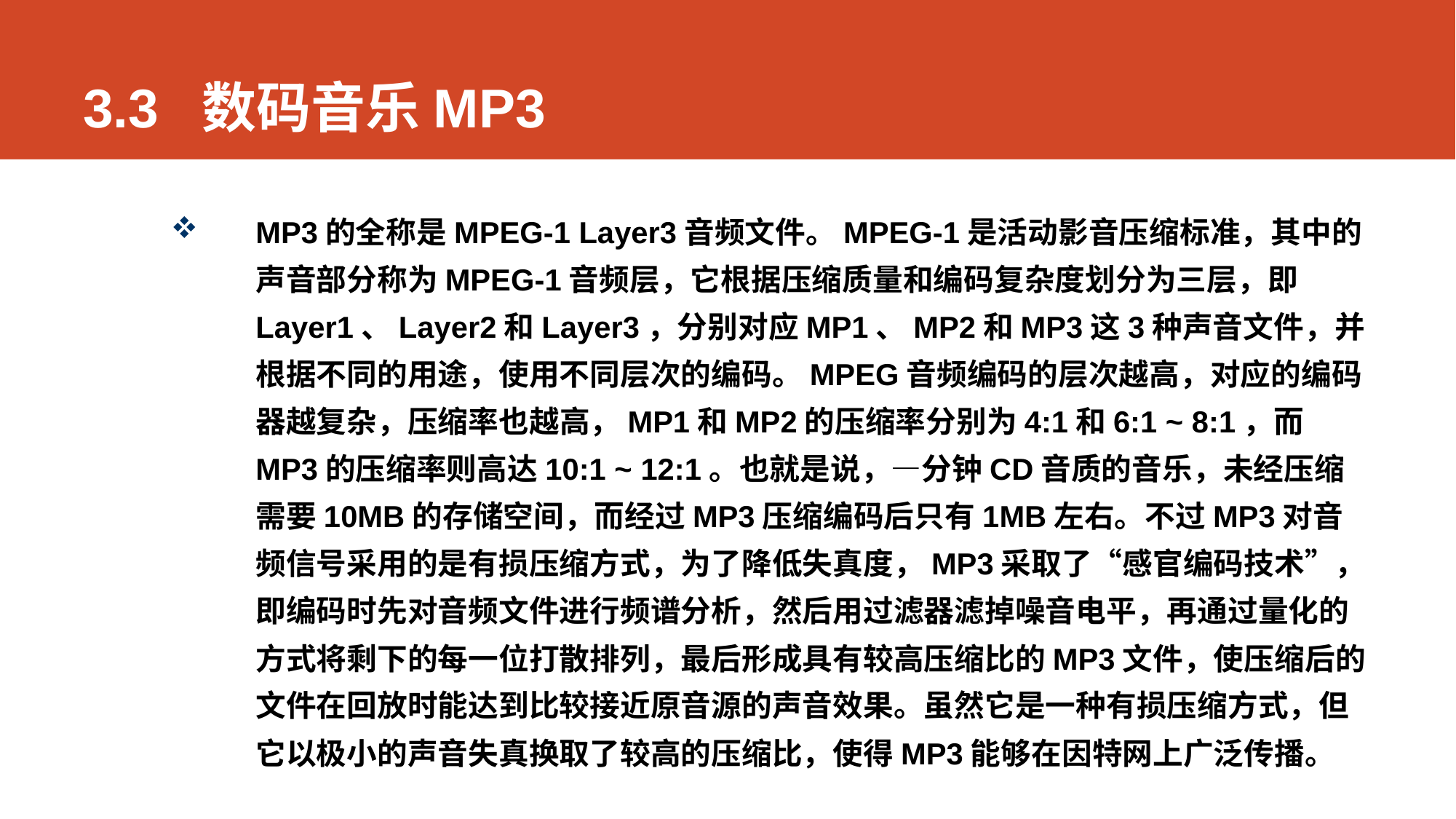

# 3.3  数码音乐MP3
MP3的全称是MPEG-1 Layer3音频文件。MPEG-1是活动影音压缩标准，其中的声音部分称为MPEG-1音频层，它根据压缩质量和编码复杂度划分为三层，即Layer1、Layer2和Layer3，分别对应MP1、MP2和MP3这3种声音文件，并根据不同的用途，使用不同层次的编码。MPEG音频编码的层次越高，对应的编码器越复杂，压缩率也越高，MP1和MP2的压缩率分别为4:1和6:1 ~ 8:1，而MP3的压缩率则高达10:1 ~ 12:1。也就是说，—分钟CD音质的音乐，未经压缩需要10MB的存储空间，而经过MP3压缩编码后只有1MB左右。不过MP3对音频信号采用的是有损压缩方式，为了降低失真度，MP3采取了“感官编码技术”，即编码时先对音频文件进行频谱分析，然后用过滤器滤掉噪音电平，再通过量化的方式将剩下的每一位打散排列，最后形成具有较高压缩比的MP3文件，使压缩后的文件在回放时能达到比较接近原音源的声音效果。虽然它是一种有损压缩方式，但它以极小的声音失真换取了较高的压缩比，使得MP3能够在因特网上广泛传播。